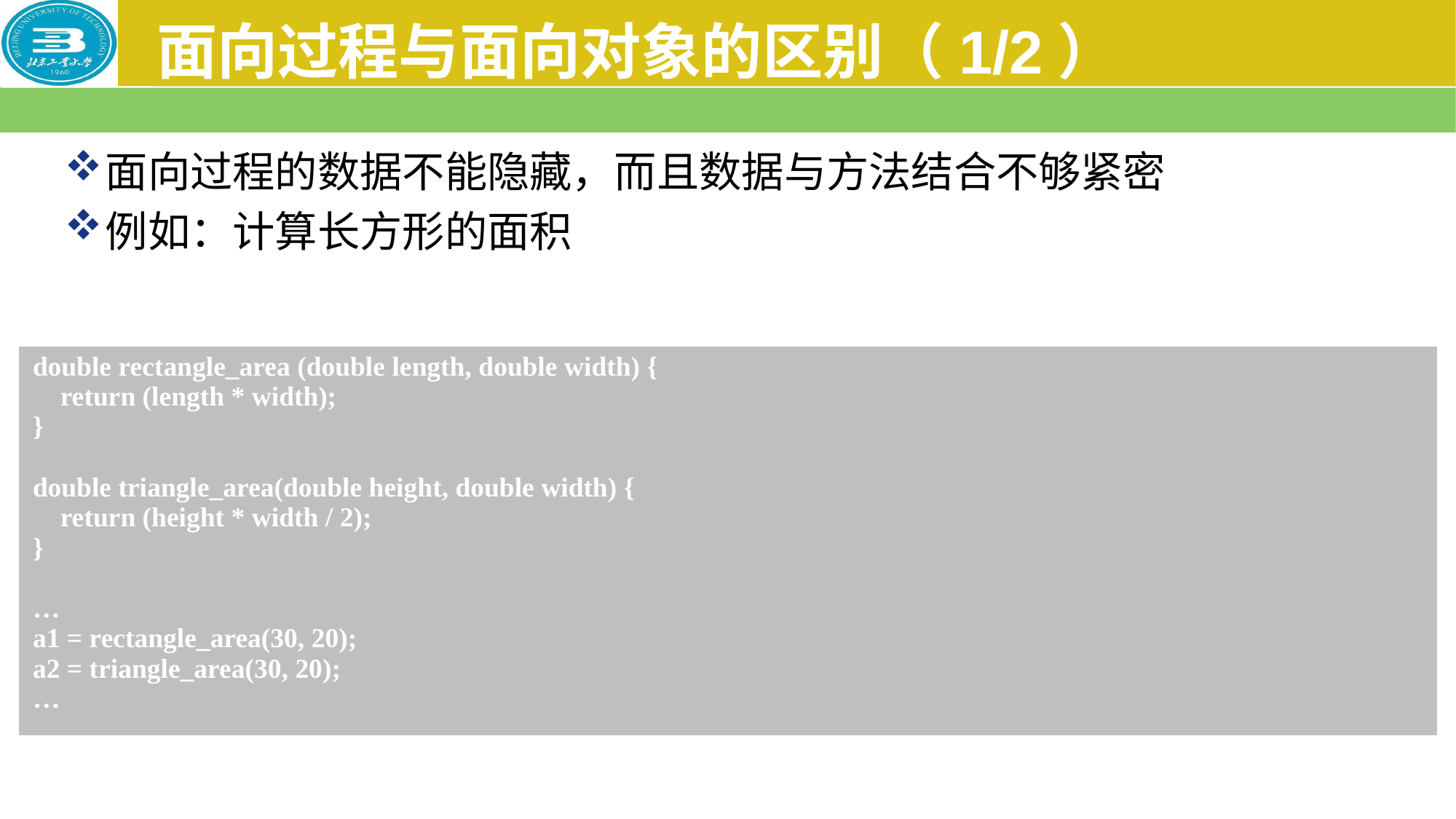

# 面向过程与面向对象的区别（1/2）
面向过程的数据不能隐藏，而且数据与方法结合不够紧密
例如：计算长方形的面积
| double rectangle\_area (double length, double width) { return (length \* width); } double triangle\_area(double height, double width) { return (height \* width / 2); } … a1 = rectangle\_area(30, 20); a2 = triangle\_area(30, 20); … |
| --- |